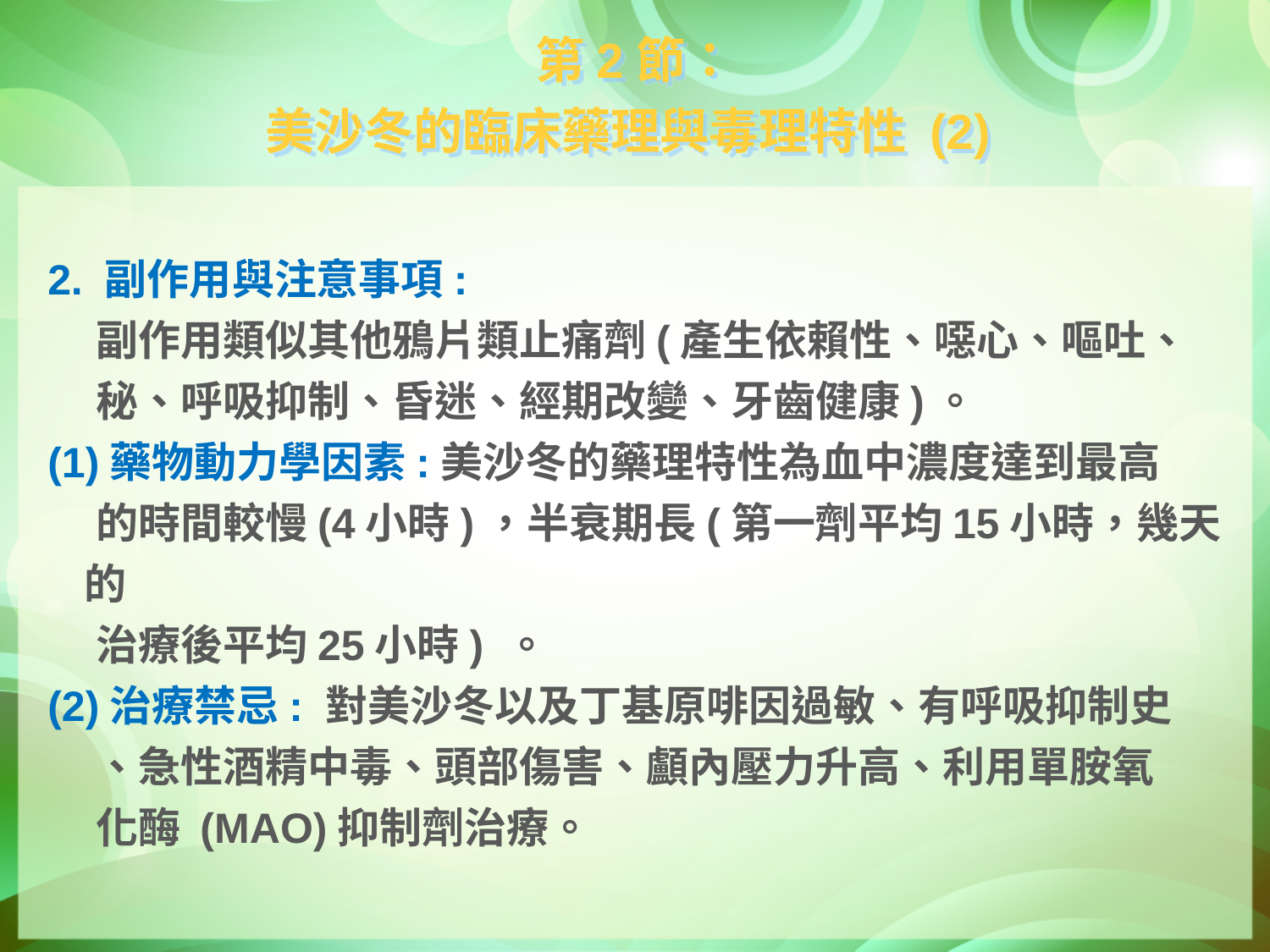

第2節：
美沙冬的臨床藥理與毒理特性 (2)
2. 副作用與注意事項:
    副作用類似其他鴉片類止痛劑(產生依賴性、噁心、嘔吐、
    秘、呼吸抑制、昏迷、經期改變、牙齒健康)。
(1)藥物動力學因素:美沙冬的藥理特性為血中濃度達到最高
    的時間較慢(4小時)，半衰期長(第一劑平均15小時，幾天的
    治療後平均25小時) 。
(2)治療禁忌: 對美沙冬以及丁基原啡因過敏、有呼吸抑制史
    、急性酒精中毒、頭部傷害、顱內壓力升高、利用單胺氧
    化酶 (MAO)抑制劑治療。